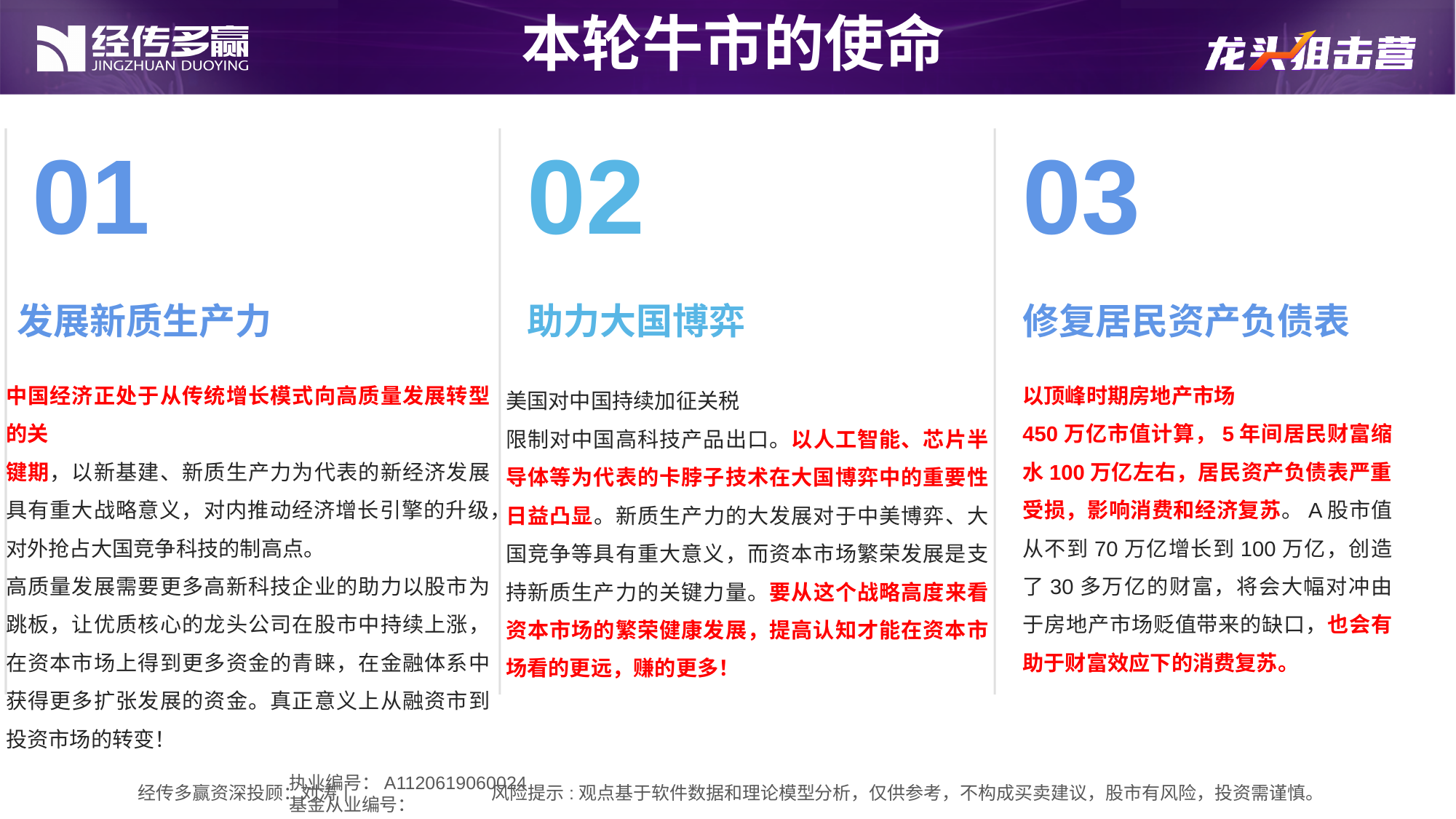

本轮牛市的使命
01
02
03
发展新质生产力
助力大国博弈
修复居民资产负债表
中国经济正处于从传统增长模式向高质量发展转型的关
键期，以新基建、新质生产力为代表的新经济发展具有重大战略意义，对内推动经济增长引擎的升级，对外抢占大国竞争科技的制高点。
高质量发展需要更多高新科技企业的助力以股市为跳板，让优质核心的龙头公司在股市中持续上涨，在资本市场上得到更多资金的青睐，在金融体系中获得更多扩张发展的资金。真正意义上从融资市到投资市场的转变！
以顶峰时期房地产市场
450万亿市值计算，5年间居民财富缩水100万亿左右，居民资产负债表严重受损，影响消费和经济复苏。A股市值从不到70万亿增长到100万亿，创造了30多万亿的财富，将会大幅对冲由于房地产市场贬值带来的缺口，也会有助于财富效应下的消费复苏。
美国对中国持续加征关税
限制对中国高科技产品出口。以人工智能、芯片半导体等为代表的卡脖子技术在大国博弈中的重要性日益凸显。新质生产力的大发展对于中美博弈、大国竞争等具有重大意义，而资本市场繁荣发展是支持新质生产力的关键力量。要从这个战略高度来看资本市场的繁荣健康发展，提高认知才能在资本市场看的更远，赚的更多！